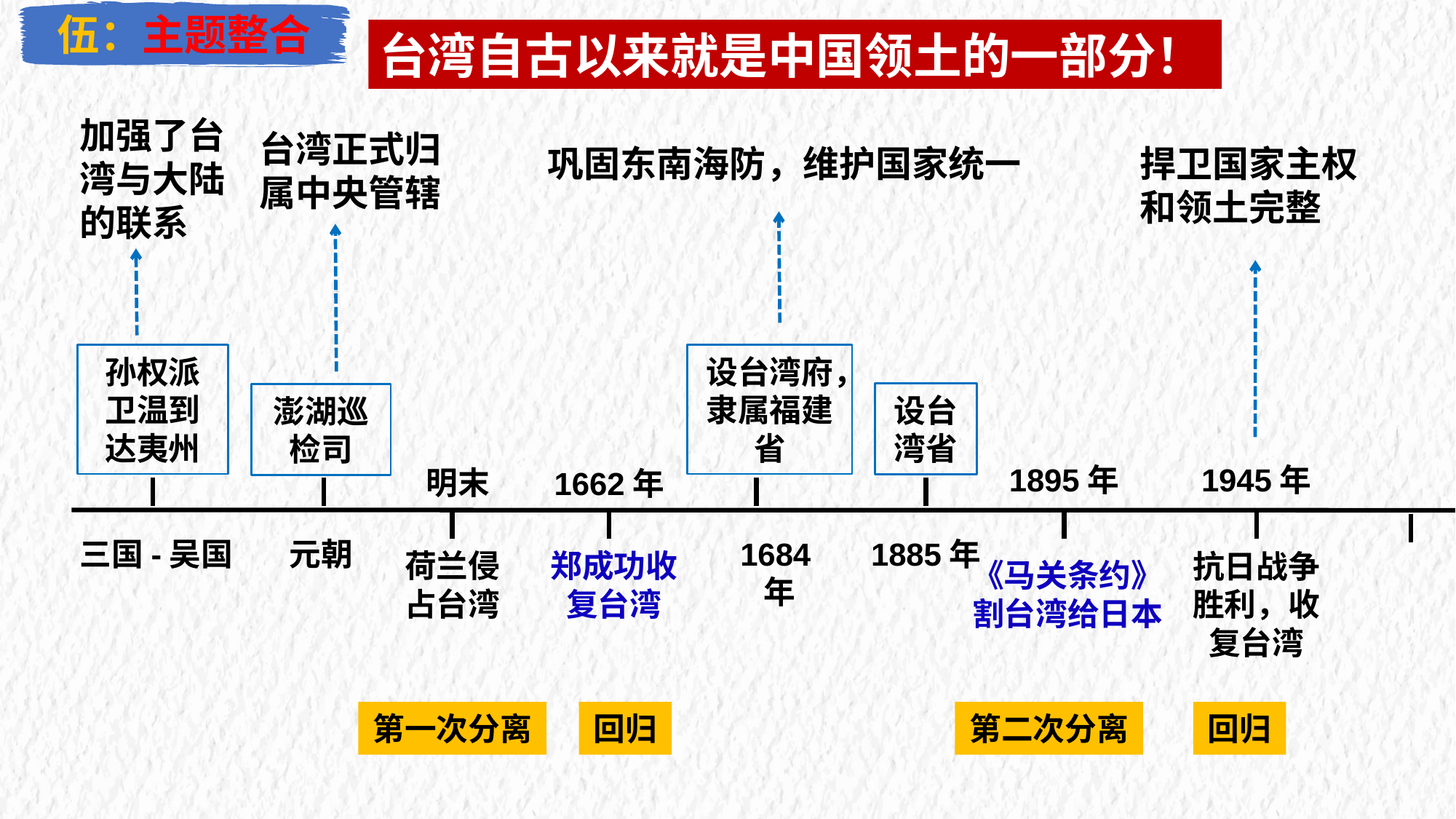

伍：主题整合
台湾自古以来就是中国领土的一部分！
加强了台湾与大陆的联系
台湾正式归属中央管辖
捍卫国家主权和领土完整
巩固东南海防，维护国家统一
孙权派卫温到达夷州
设台湾府，隶属福建省
设台湾省
澎湖巡检司
1895年
1945年
明末
1662年
三国-吴国
元朝
1684年
1885年
荷兰侵占台湾
郑成功收复台湾
抗日战争胜利，收复台湾
《马关条约》割台湾给日本
第一次分离
回归
第二次分离
回归